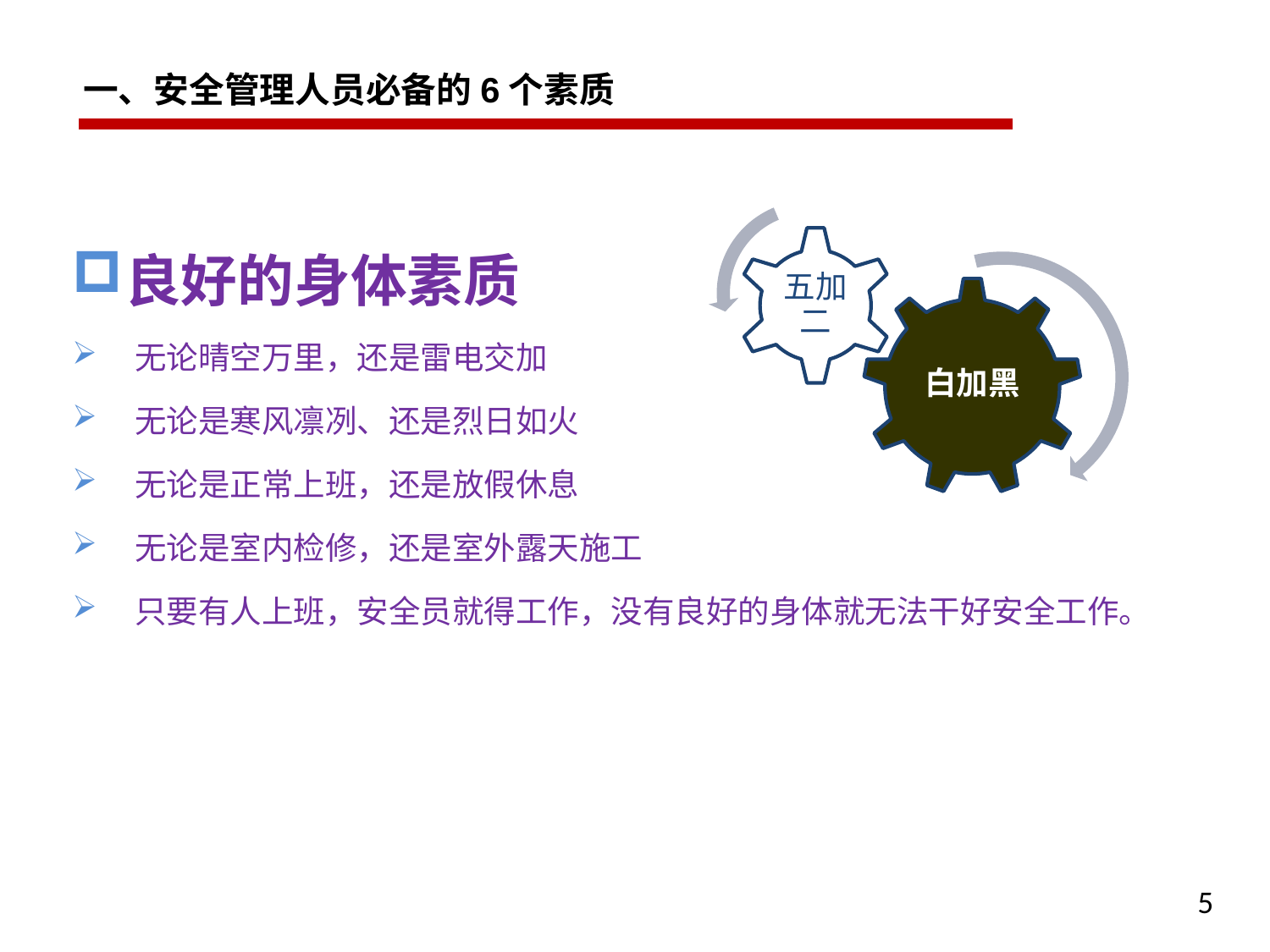

一、安全管理人员必备的6个素质
白加黑
五加二
良好的身体素质
 无论晴空万里，还是雷电交加
 无论是寒风凛冽、还是烈日如火
 无论是正常上班，还是放假休息
 无论是室内检修，还是室外露天施工
 只要有人上班，安全员就得工作，没有良好的身体就无法干好安全工作。